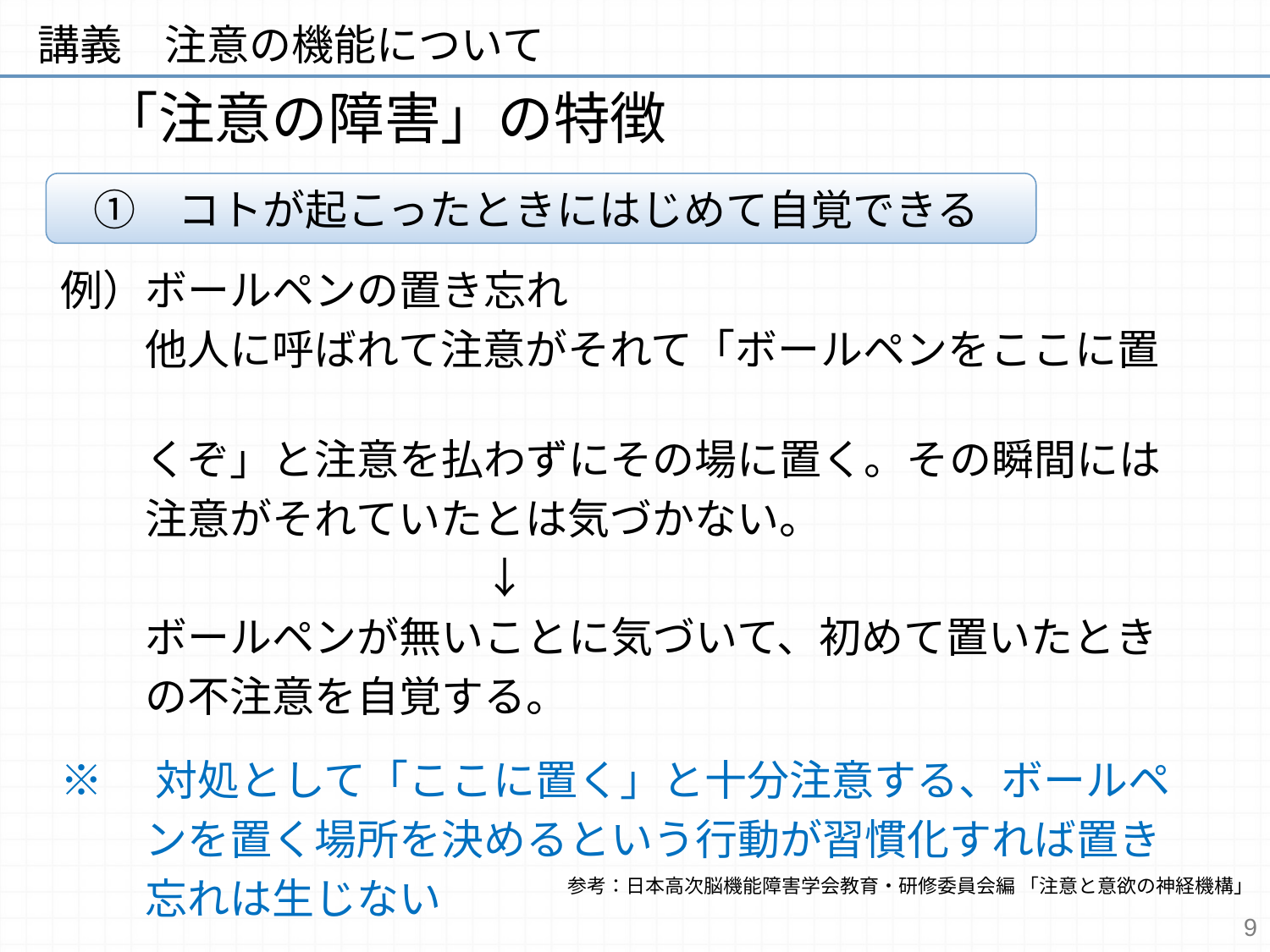

# 講義　注意の機能について
「注意の障害」の特徴
　①　コトが起こったときにはじめて自覚できる
例）ボールペンの置き忘れ
　　他人に呼ばれて注意がそれて「ボールペンをここに置
　　くぞ」と注意を払わずにその場に置く。その瞬間には
　　注意がそれていたとは気づかない。
　　　　　　　　　　↓
　　ボールペンが無いことに気づいて、初めて置いたとき
　　の不注意を自覚する。

※　対処として「ここに置く」と十分注意する、ボールペ
　　ンを置く場所を決めるという行動が習慣化すれば置き
　　忘れは生じない

参考：日本高次脳機能障害学会教育・研修委員会編 「注意と意欲の神経機構」
9